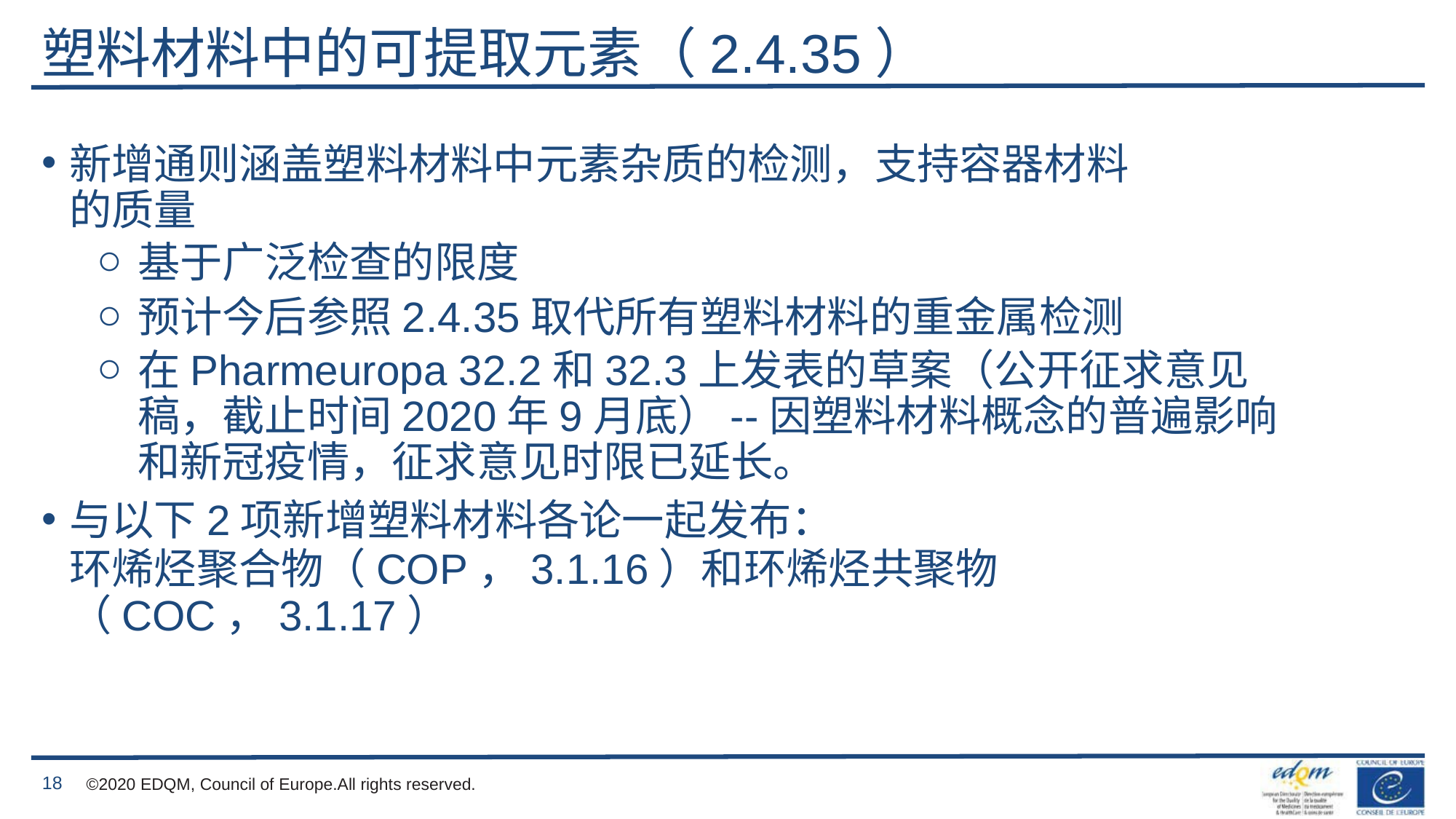

# 塑料材料中的可提取元素（2.4.35）
新增通则涵盖塑料材料中元素杂质的检测，支持容器材料的质量
基于广泛检查的限度
预计今后参照2.4.35取代所有塑料材料的重金属检测
在Pharmeuropa 32.2和32.3上发表的草案（公开征求意见稿，截止时间2020年9月底）--因塑料材料概念的普遍影响和新冠疫情，征求意见时限已延长。
与以下2项新增塑料材料各论一起发布：
环烯烃聚合物（COP，3.1.16）和环烯烃共聚物（COC，3.1.17）
18
©2020 EDQM, Council of Europe.All rights reserved.